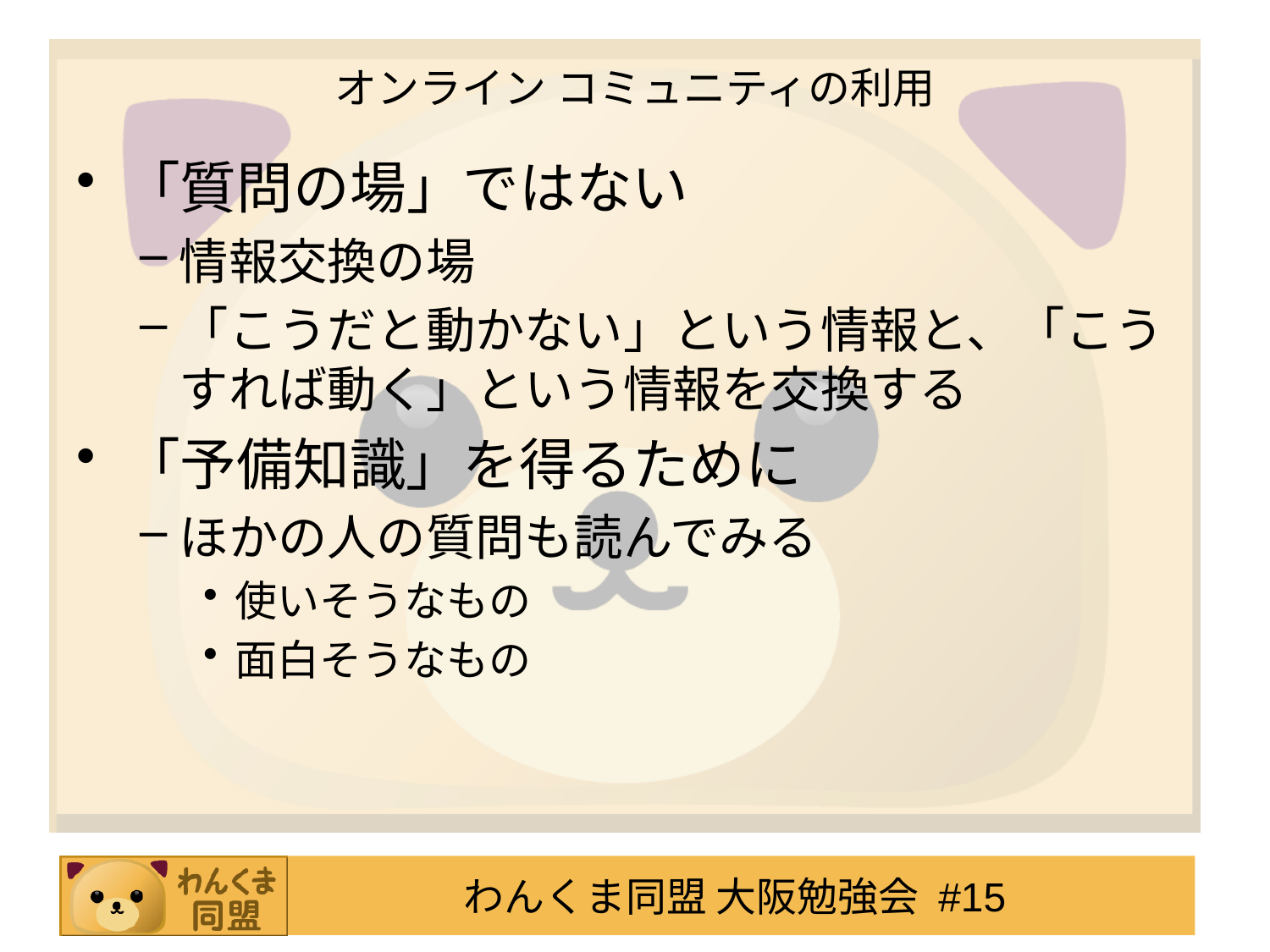

# オンライン コミュニティの利用
「質問の場」ではない
情報交換の場
「こうだと動かない」という情報と、「こうすれば動く」という情報を交換する
「予備知識」を得るために
ほかの人の質問も読んでみる
使いそうなもの
面白そうなもの